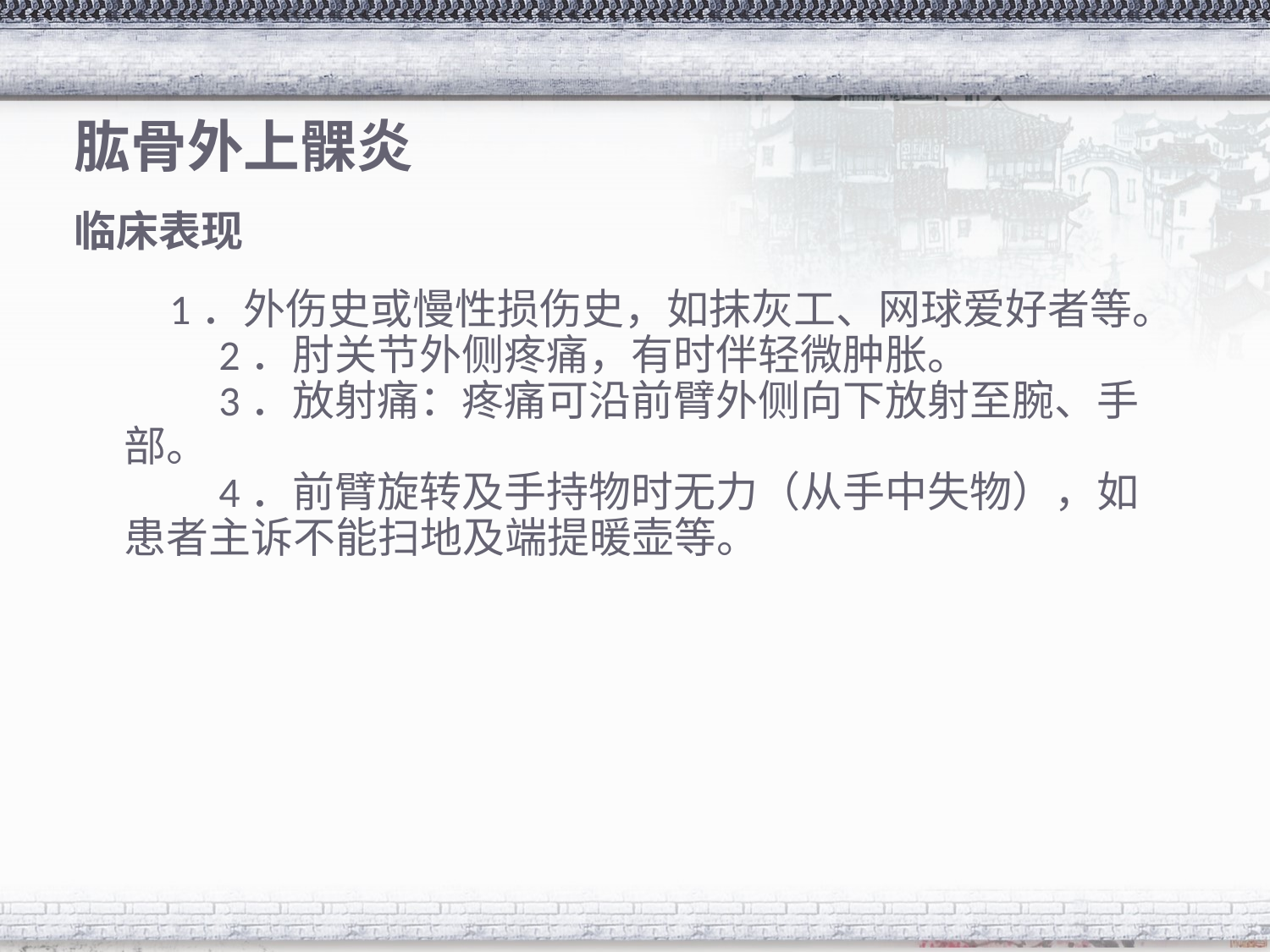

# 肱骨外上髁炎
临床表现
          1．外伤史或慢性损伤史，如抹灰工、网球爱好者等。
　　2．肘关节外侧疼痛，有时伴轻微肿胀。
　　3．放射痛：疼痛可沿前臂外侧向下放射至腕、手部。
　　4．前臂旋转及手持物时无力（从手中失物），如患者主诉不能扫地及端提暖壶等。